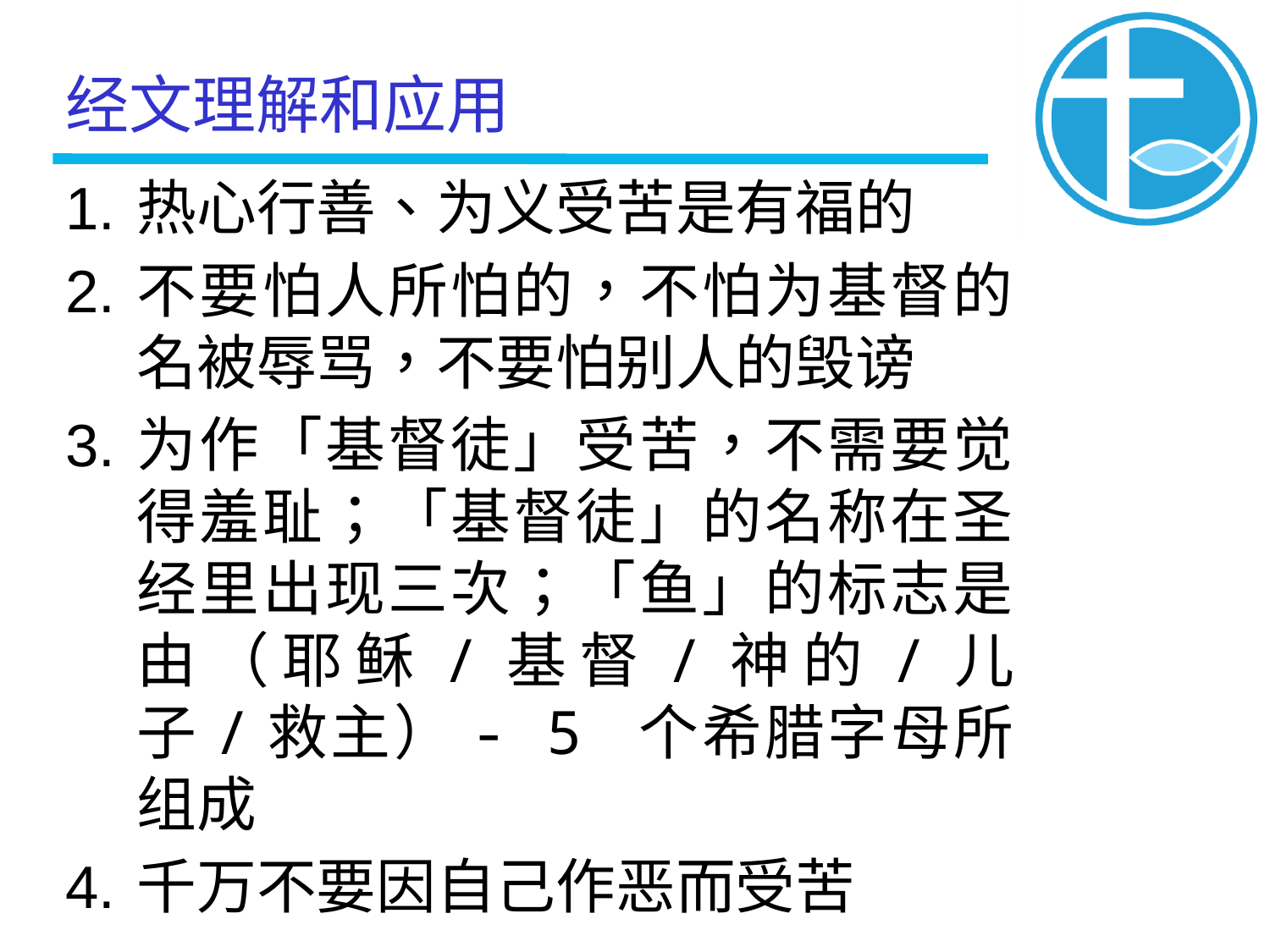

经文理解和应用
热心行善、为义受苦是有福的
不要怕人所怕的，不怕为基督的名被辱骂，不要怕别人的毁谤
为作「基督徒」受苦，不需要觉得羞耻；「基督徒」的名称在圣经里出现三次；「鱼」的标志是由（耶稣/基督/神的/儿子/救主）- 5 个希腊字母所组成
千万不要因自己作恶而受苦